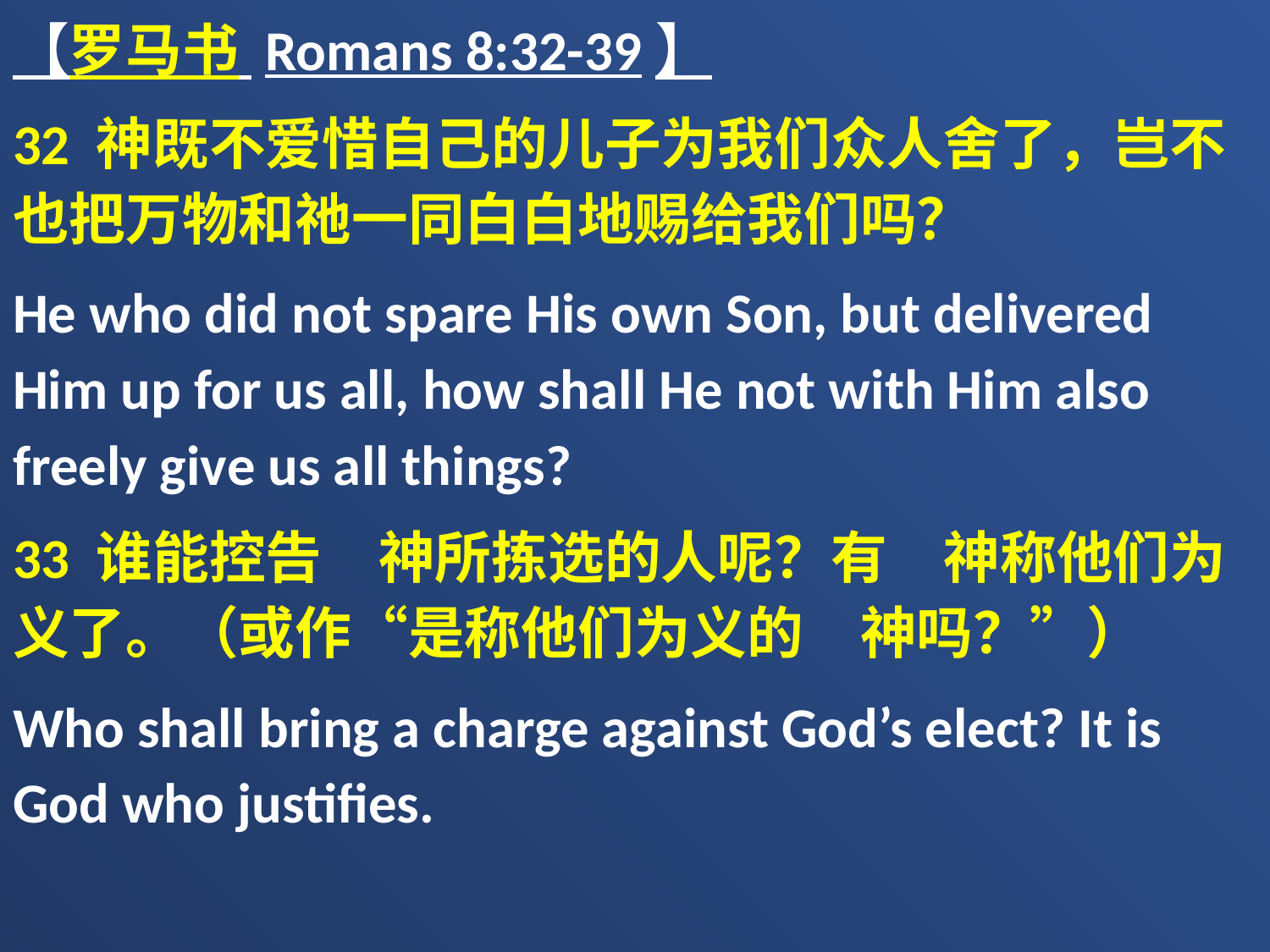

【罗马书 Romans 8:32-39】
32 神既不爱惜自己的儿子为我们众人舍了，岂不也把万物和祂一同白白地赐给我们吗？
He who did not spare His own Son, but delivered Him up for us all, how shall He not with Him also freely give us all things?
33 谁能控告　神所拣选的人呢？有　神称他们为义了。（或作“是称他们为义的　神吗？”）
Who shall bring a charge against God’s elect? It is God who justifies.